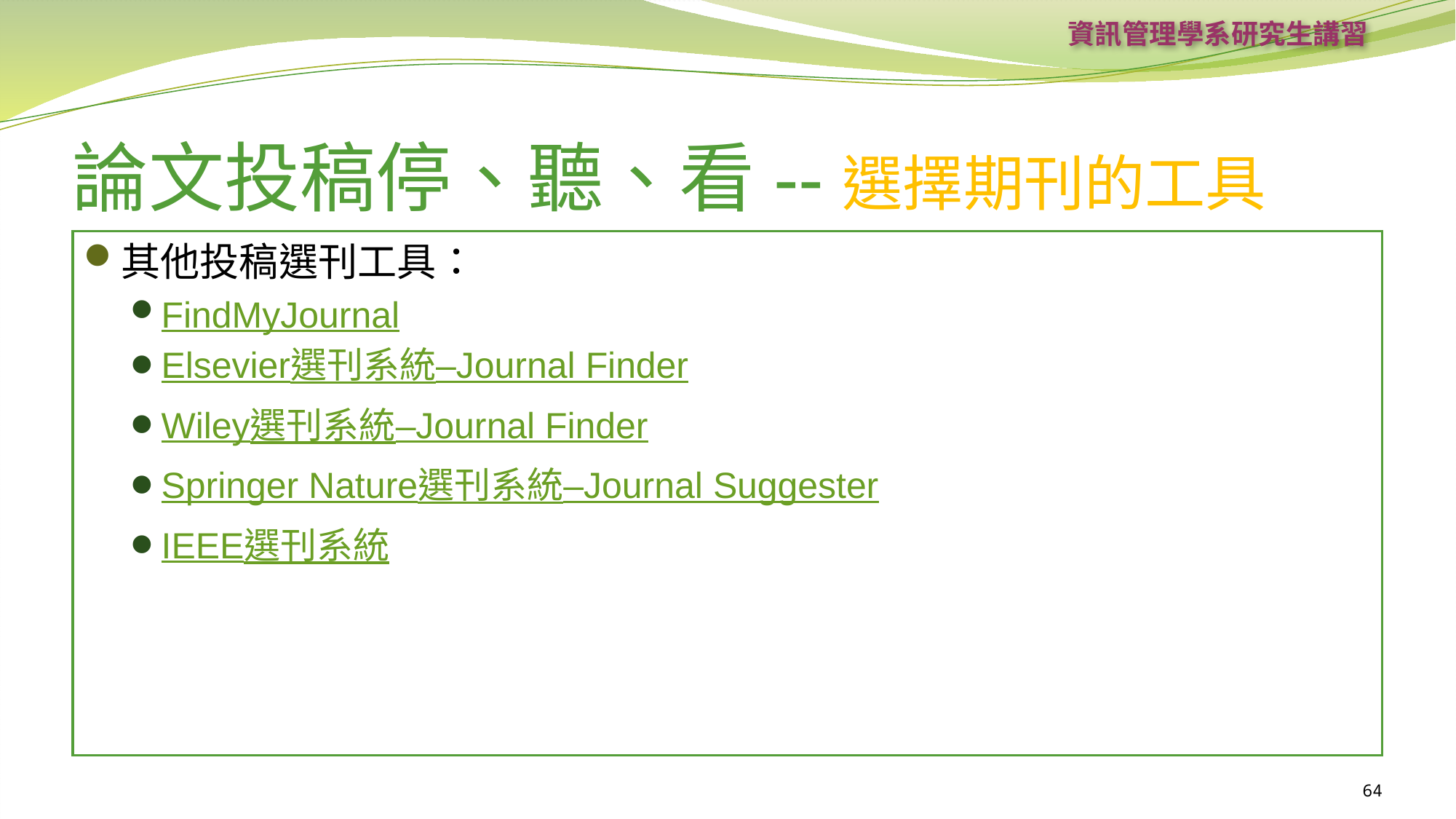

資訊管理學系研究生講習
# 論文投稿停、聽、看--選擇期刊的工具
其他投稿選刊工具：
FindMyJournal
Elsevier選刊系統–Journal Finder
Wiley選刊系統–Journal Finder
Springer Nature選刊系統–Journal Suggester
IEEE選刊系統

64